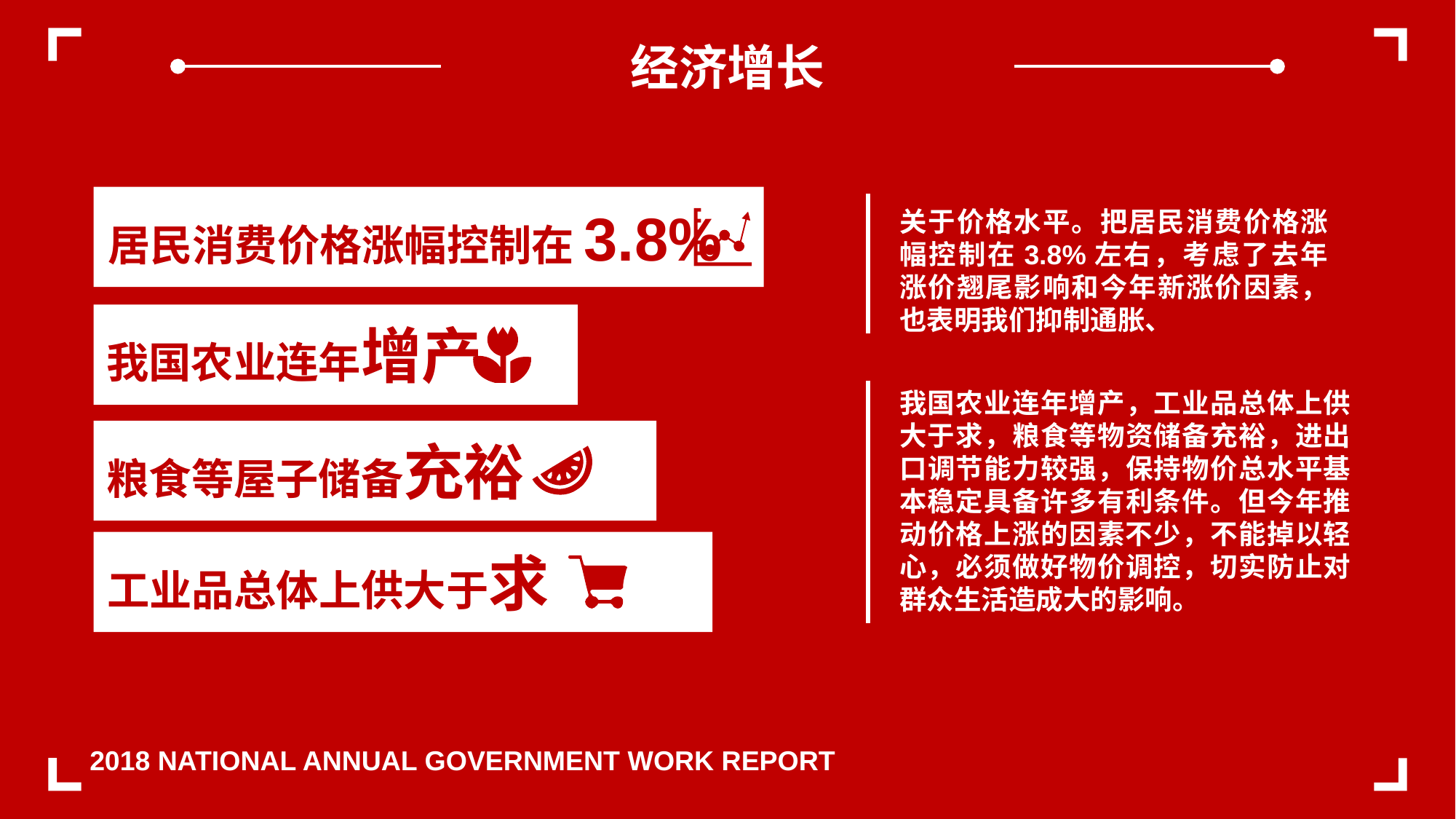

经济增长

居民消费价格涨幅控制在3.8%
关于价格水平。把居民消费价格涨幅控制在3.8%左右，考虑了去年涨价翘尾影响和今年新涨价因素，也表明我们抑制通胀、

我国农业连年增产

我国农业连年增产，工业品总体上供大于求，粮食等物资储备充裕，进出口调节能力较强，保持物价总水平基本稳定具备许多有利条件。但今年推动价格上涨的因素不少，不能掉以轻心，必须做好物价调控，切实防止对群众生活造成大的影响。

粮食等屋子储备充裕

工业品总体上供大于求

2018 NATIONAL ANNUAL GOVERNMENT WORK REPORT